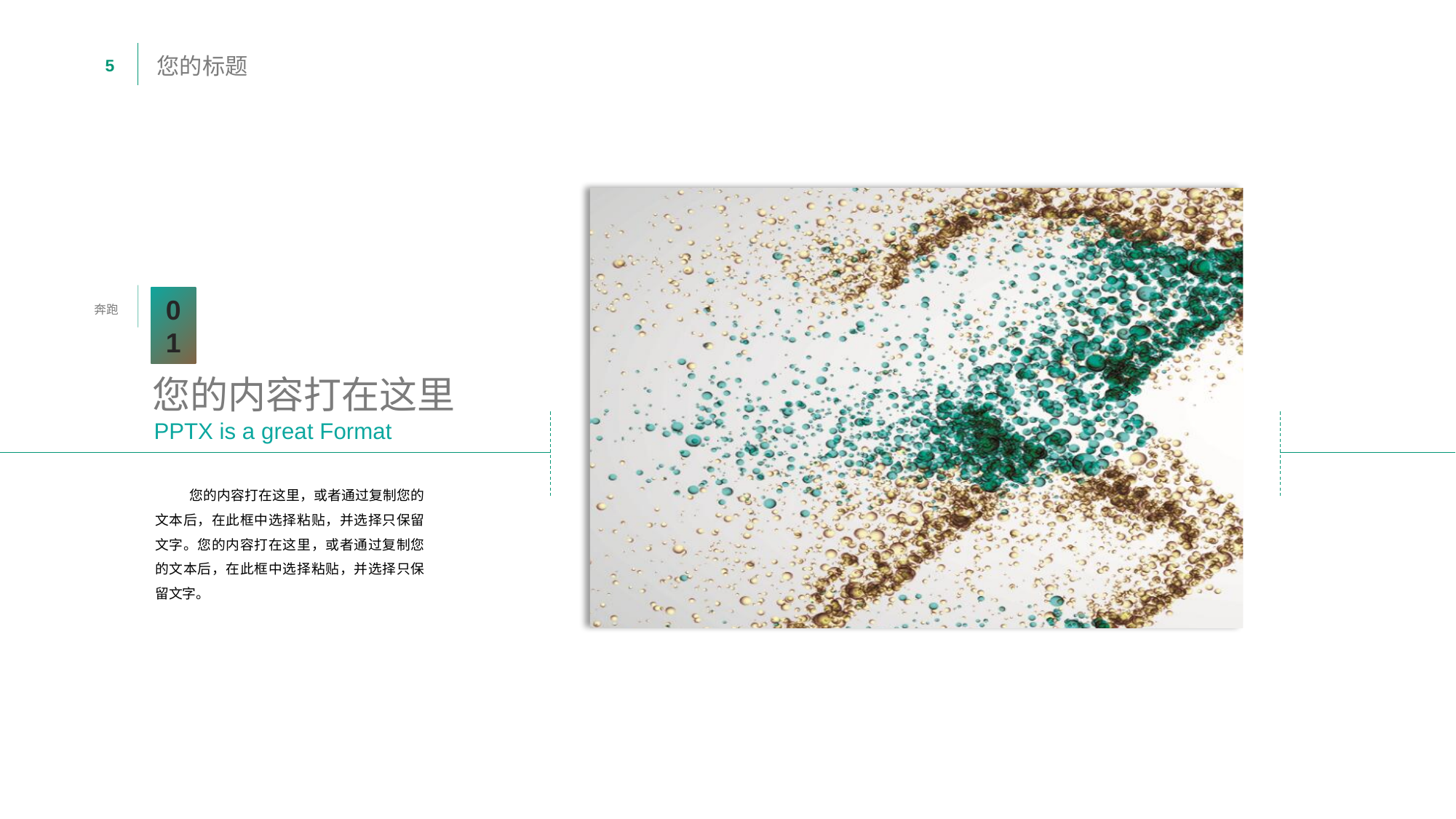

您的标题

01
奔跑
您的内容打在这里
PPTX is a great Format
您的内容打在这里，或者通过复制您的文本后，在此框中选择粘贴，并选择只保留文字。您的内容打在这里，或者通过复制您的文本后，在此框中选择粘贴，并选择只保留文字。